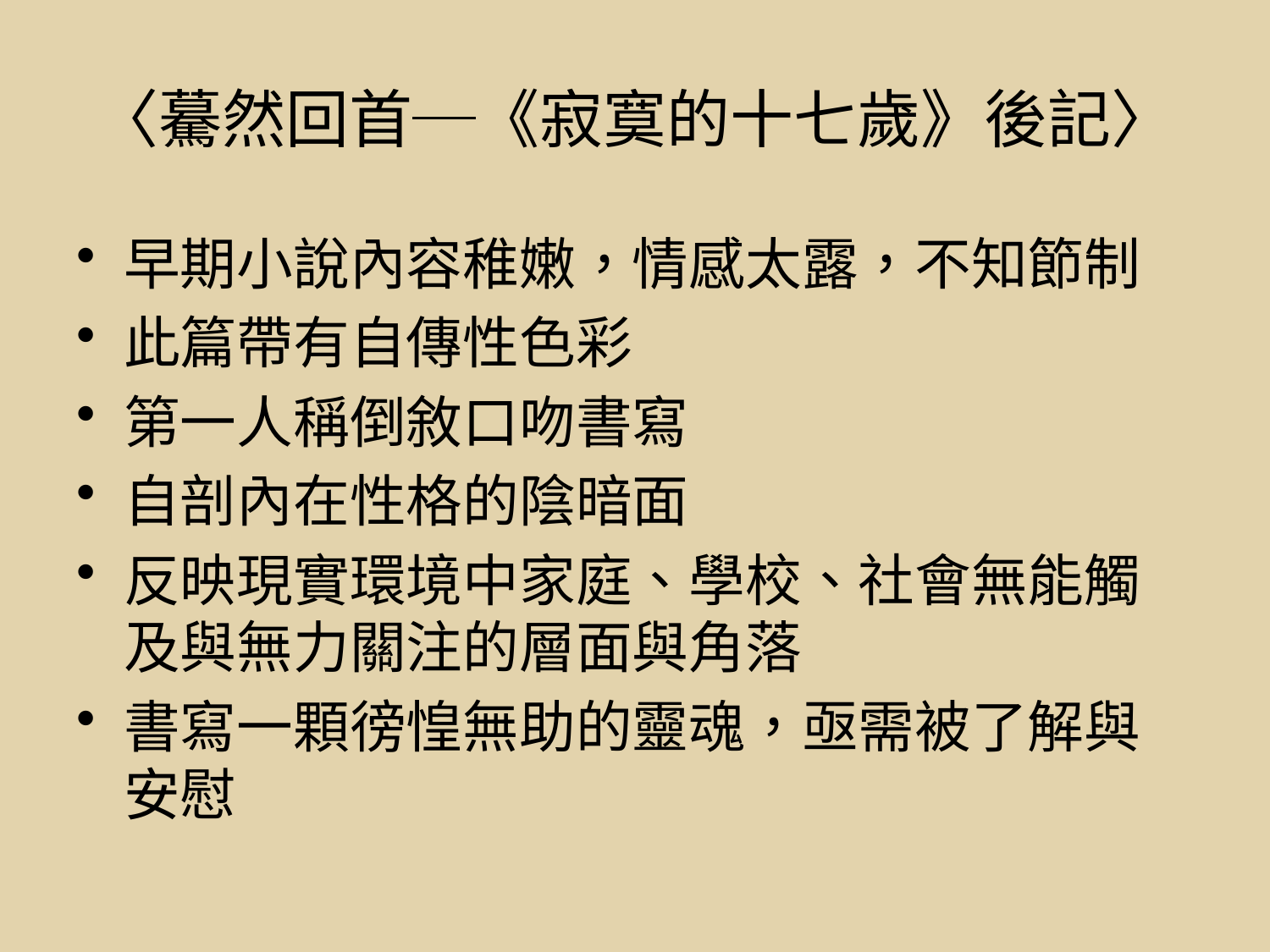

# 〈驀然回首─《寂寞的十七歲》後記〉
早期小說內容稚嫩，情感太露，不知節制
此篇帶有自傳性色彩
第一人稱倒敘口吻書寫
自剖內在性格的陰暗面
反映現實環境中家庭、學校、社會無能觸及與無力關注的層面與角落
書寫一顆徬惶無助的靈魂，亟需被了解與安慰